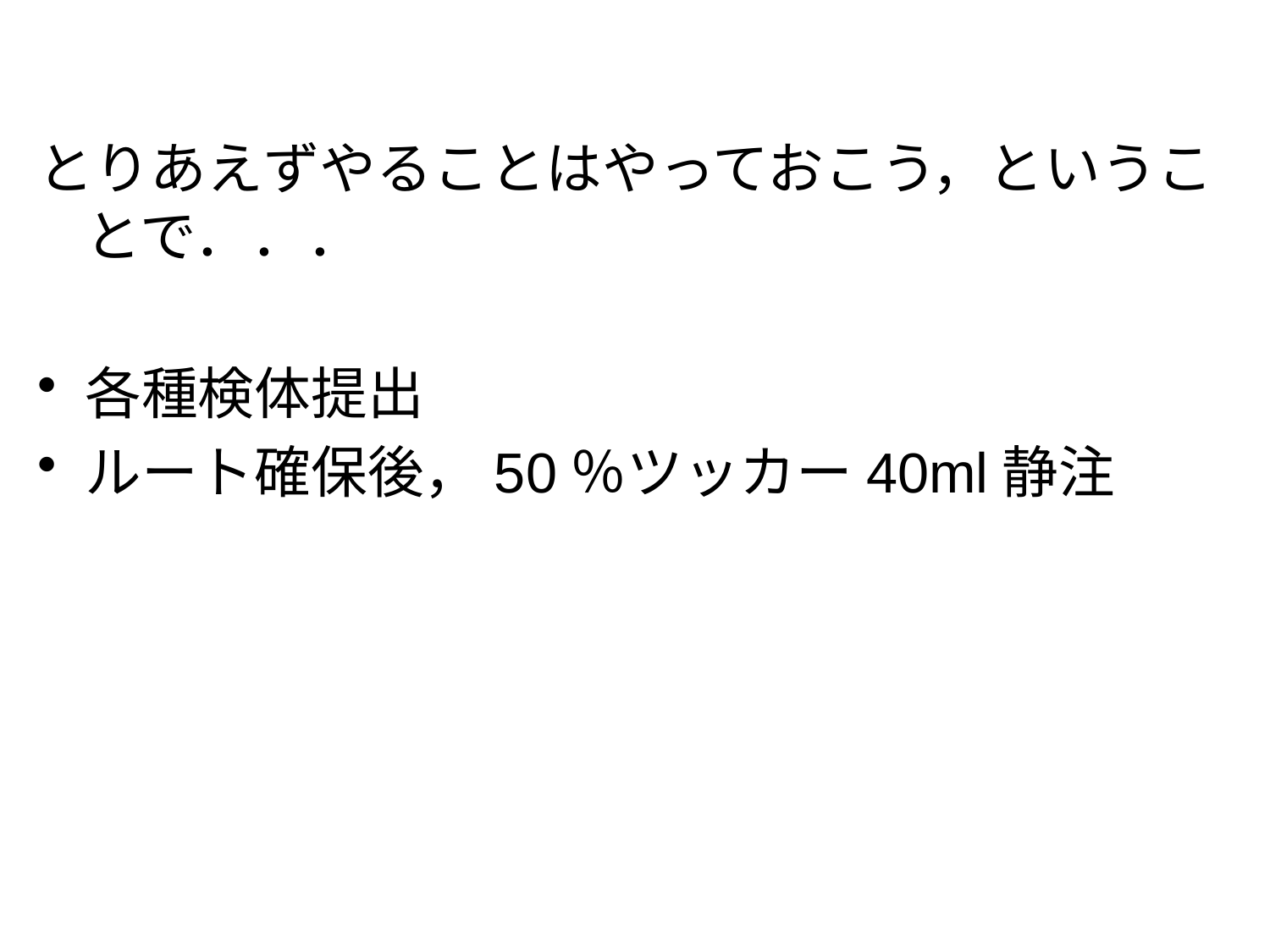

とりあえずやることはやっておこう，ということで．．．

各種検体提出
ルート確保後，50％ツッカー40ml静注